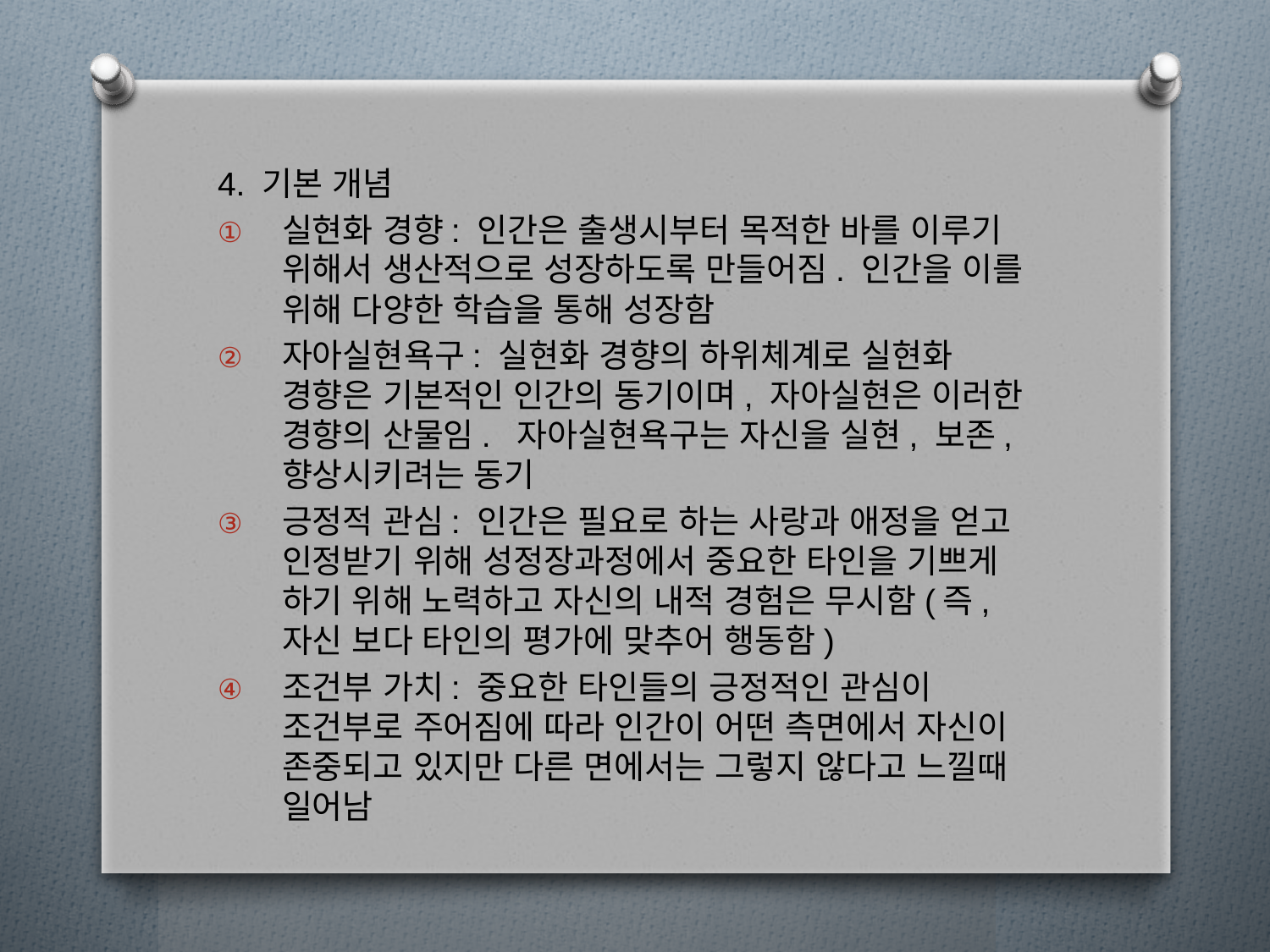

4. 기본 개념
실현화 경향: 인간은 출생시부터 목적한 바를 이루기 위해서 생산적으로 성장하도록 만들어짐. 인간을 이를 위해 다양한 학습을 통해 성장함
자아실현욕구: 실현화 경향의 하위체계로 실현화 경향은 기본적인 인간의 동기이며, 자아실현은 이러한 경향의 산물임.  자아실현욕구는 자신을 실현, 보존,향상시키려는 동기
긍정적 관심: 인간은 필요로 하는 사랑과 애정을 얻고 인정받기 위해 성정장과정에서 중요한 타인을 기쁘게 하기 위해 노력하고 자신의 내적 경험은 무시함(즉, 자신 보다 타인의 평가에 맞추어 행동함)
조건부 가치: 중요한 타인들의 긍정적인 관심이 조건부로 주어짐에 따라 인간이 어떤 측면에서 자신이 존중되고 있지만 다른 면에서는 그렇지 않다고 느낄때 일어남